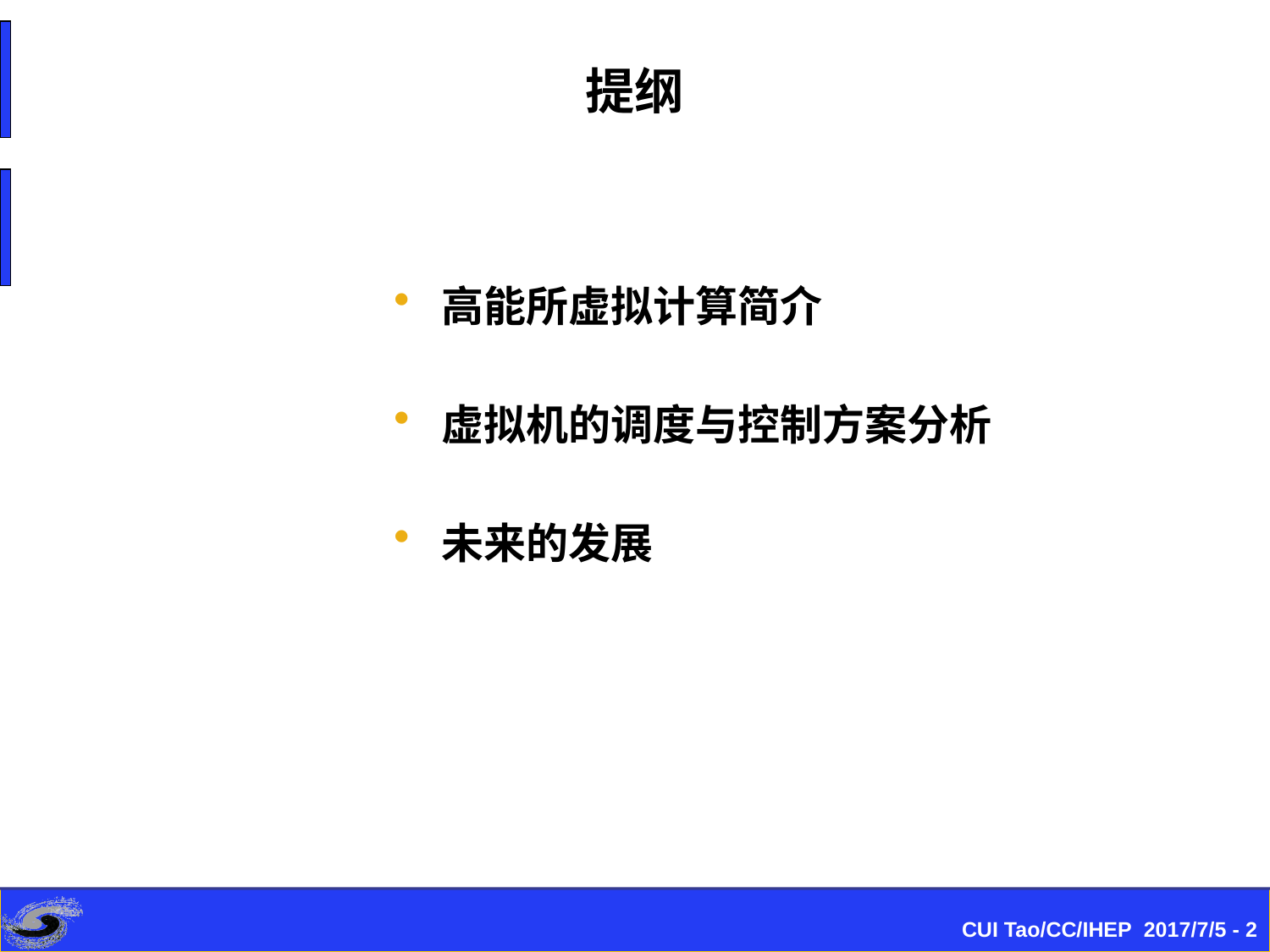

提纲
高能所虚拟计算简介

虚拟机的调度与控制方案分析

未来的发展
CUI Tao/CC/IHEP  2017/7/5 - 2